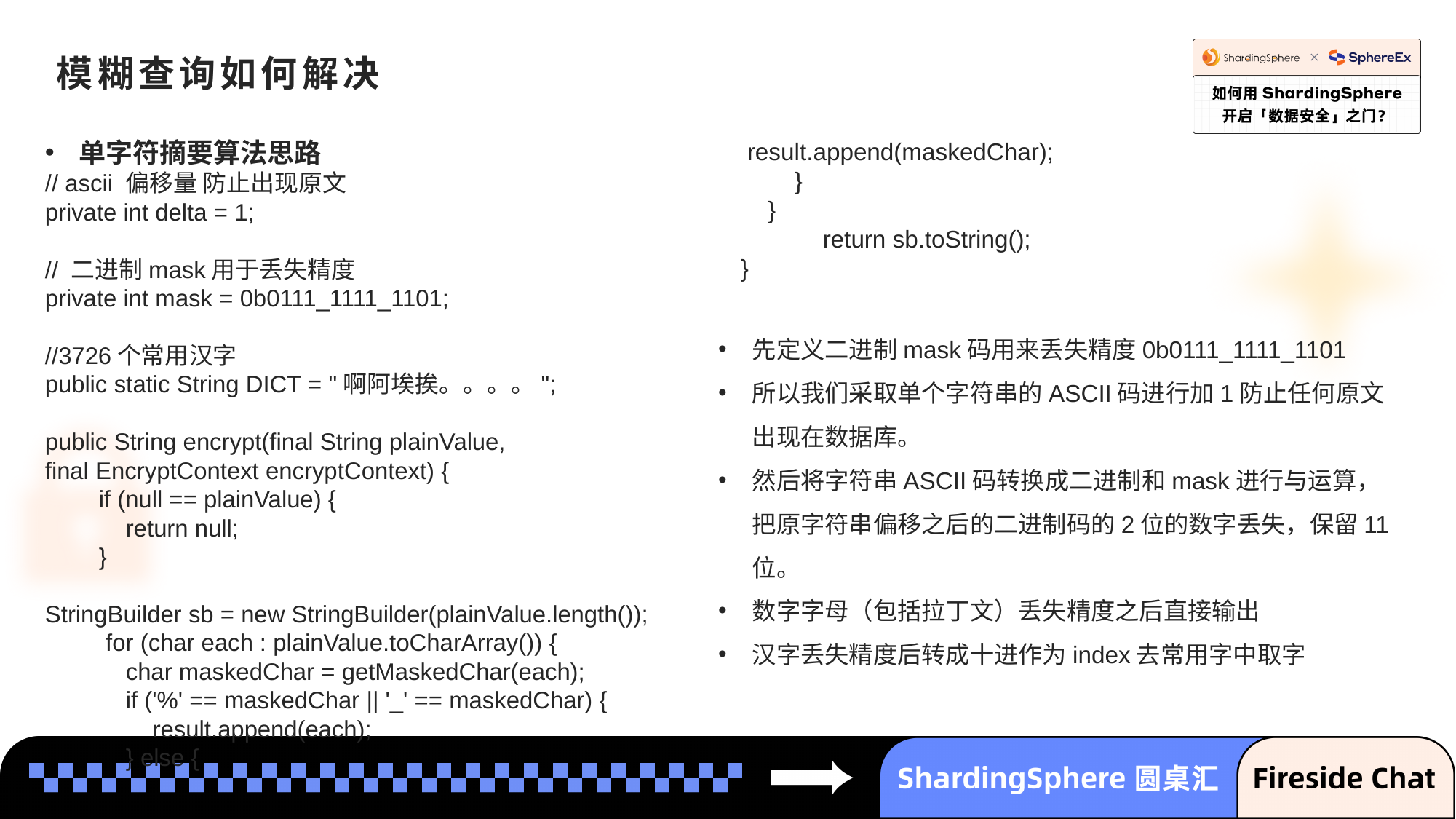

e7d195523061f1c0c2b73831c94a3edc981f60e396d3e182073EE1468018468A7F192AE5E5CD515B6C3125F8AF6E4EE646174E8CF0B46FD19828DCE8CDA3B3A044A74F0E769C5FA8CB87AB6FC303C8BA3785FAC64AF5424764E128FECAE4CC727650C04623638EBB0E38E204334561D5C6A1F0CAD760F6FBB7D9E209A4CCD06739B0CBDF42479AA5F56606813F7B2771
模糊查询如何解决
单字符摘要算法思路
// ascii 偏移量 防止出现原文
private int delta = 1;
// 二进制mask用于丢失精度
private int mask = 0b0111_1111_1101;
//3726个常用汉字
public static String DICT = "啊阿埃挨。。。。";

public String encrypt(final String plainValue,
final EncryptContext encryptContext) {
        if (null == plainValue) {
            return null;
        }

StringBuilder sb = new StringBuilder(plainValue.length());
         for (char each : plainValue.toCharArray()) {
            char maskedChar = getMaskedChar(each);
            if ('%' == maskedChar || '_' == maskedChar) {
                result.append(each);
            } else {

     result.append(maskedChar);
            }
        }
 	return sb.toString();
    }
先定义二进制mask码用来丢失精度0b0111_1111_1101
所以我们采取单个字符串的ASCII码进行加1防止任何原文出现在数据库。
然后将字符串ASCII码转换成二进制和mask进行与运算，把原字符串偏移之后的二进制码的2位的数字丢失，保留11位。
数字字母（包括拉丁文）丢失精度之后直接输出
汉字丢失精度后转成十进作为index去常用字中取字